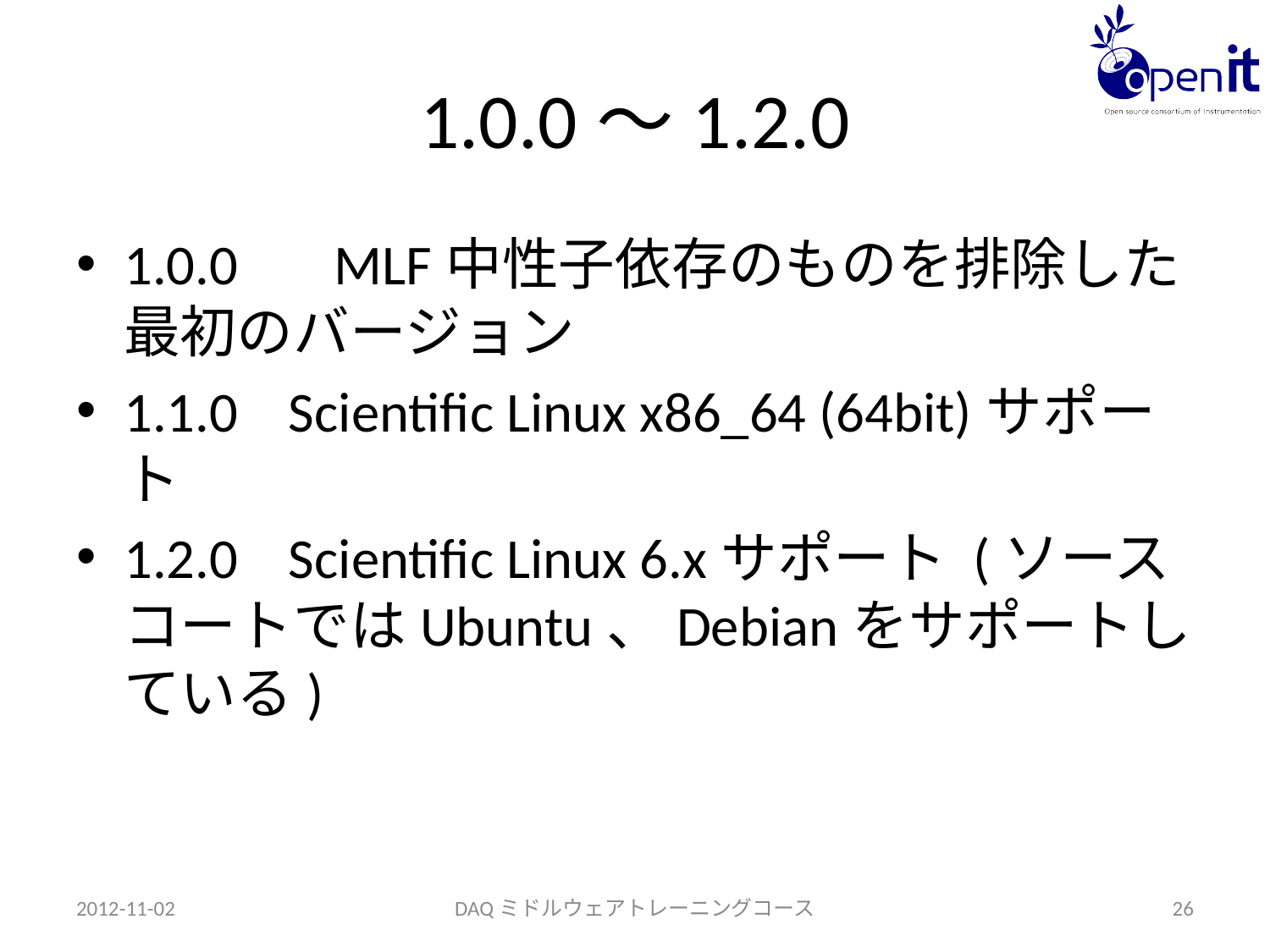

# 1.0.0～1.2.0
1.0.0 　MLF中性子依存のものを排除した最初のバージョン
1.1.0    Scientific Linux x86_64 (64bit)サポート
1.2.0    Scientific Linux 6.xサポート (ソースコートではUbuntu、Debianをサポートしている)
2012-11-02
DAQミドルウェアトレーニングコース
26